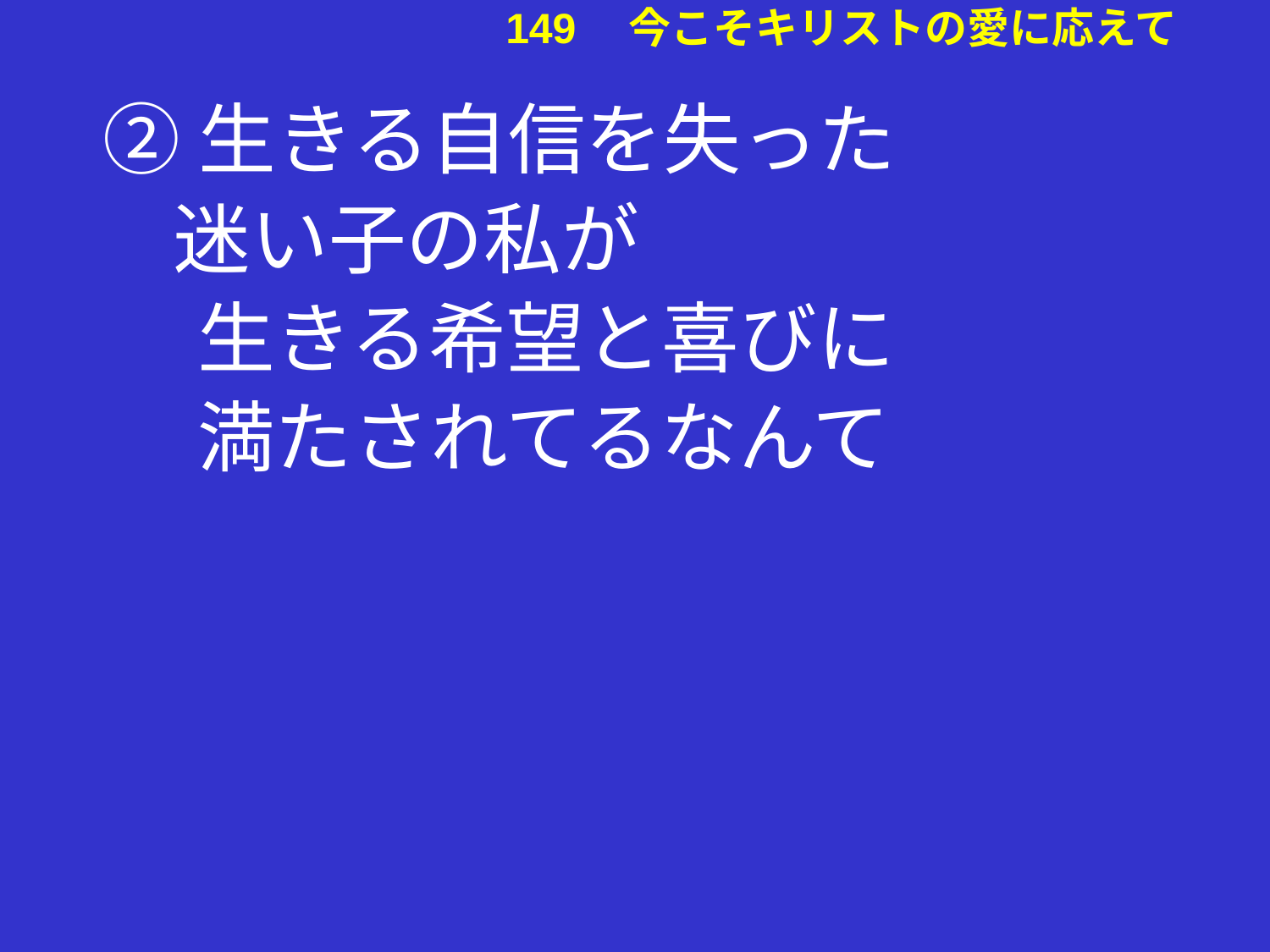

②生きる自信を失った
   迷い子の私が
　 生きる希望と喜びに
　 満たされてるなんて
# 149　今こそキリストの愛に応えて